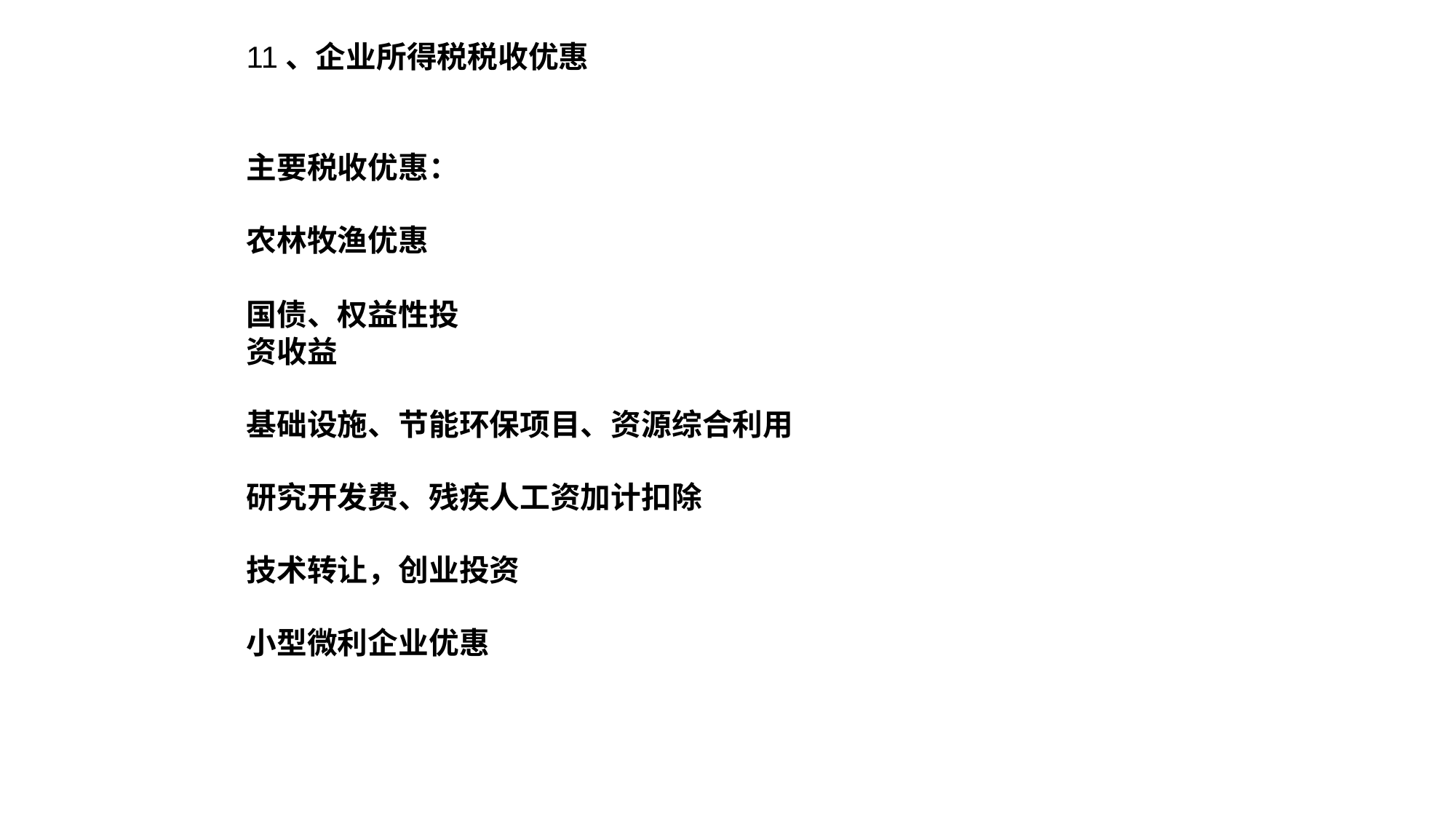

11、企业所得税税收优惠

主要税收优惠： 农林牧渔优惠

国债、权益性投资收益
基础设施、节能环保项目、资源综合利用 研究开发费、残疾人工资加计扣除
技术转让，创业投资 小型微利企业优惠